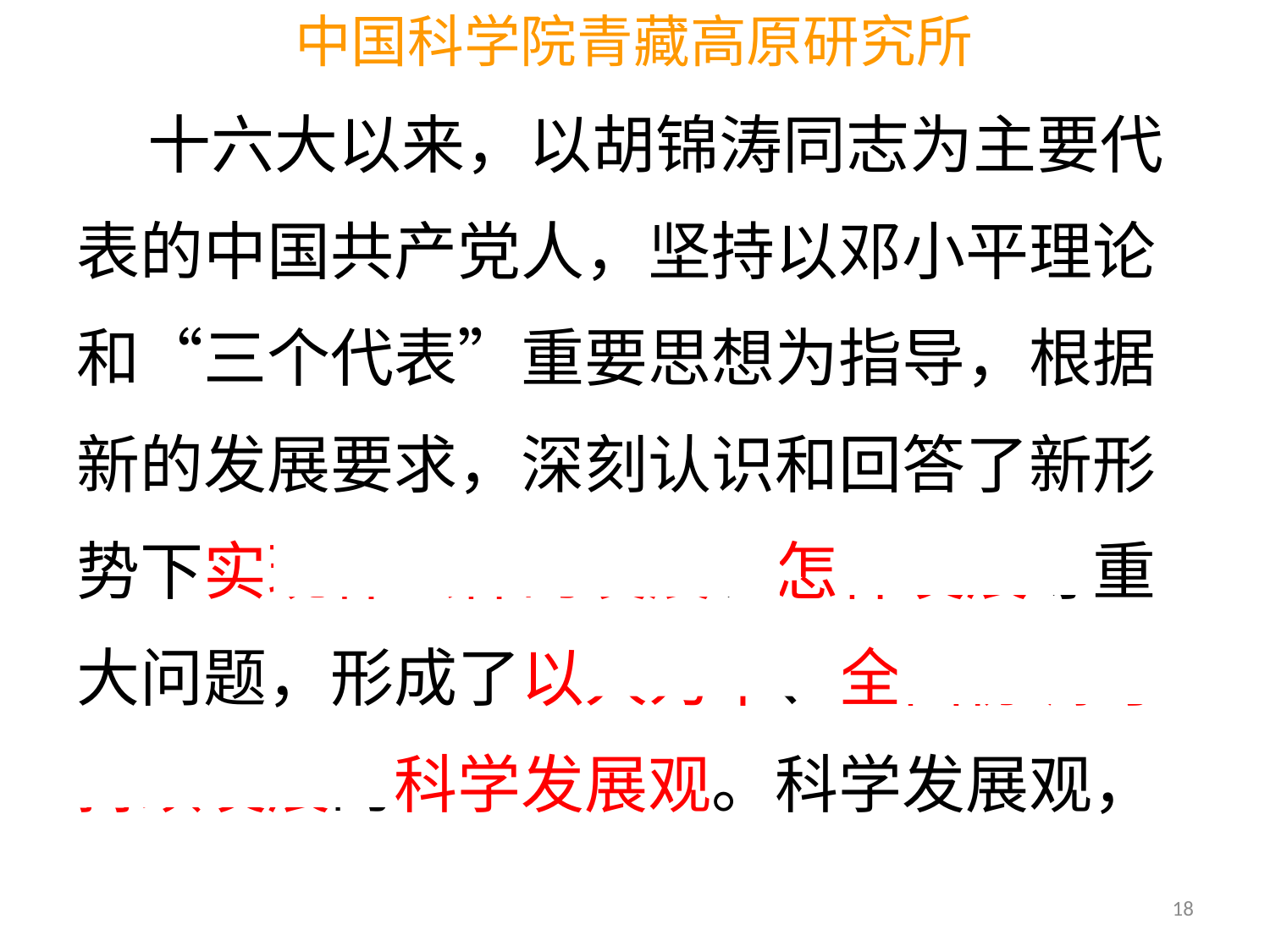

# 十六大以来，以胡锦涛同志为主要代表的中国共产党人，坚持以邓小平理论和“三个代表”重要思想为指导，根据新的发展要求，深刻认识和回答了新形势下实现什么样的发展、怎样发展等重大问题，形成了以人为本、全面协调可持续发展的科学发展观。科学发展观，

18